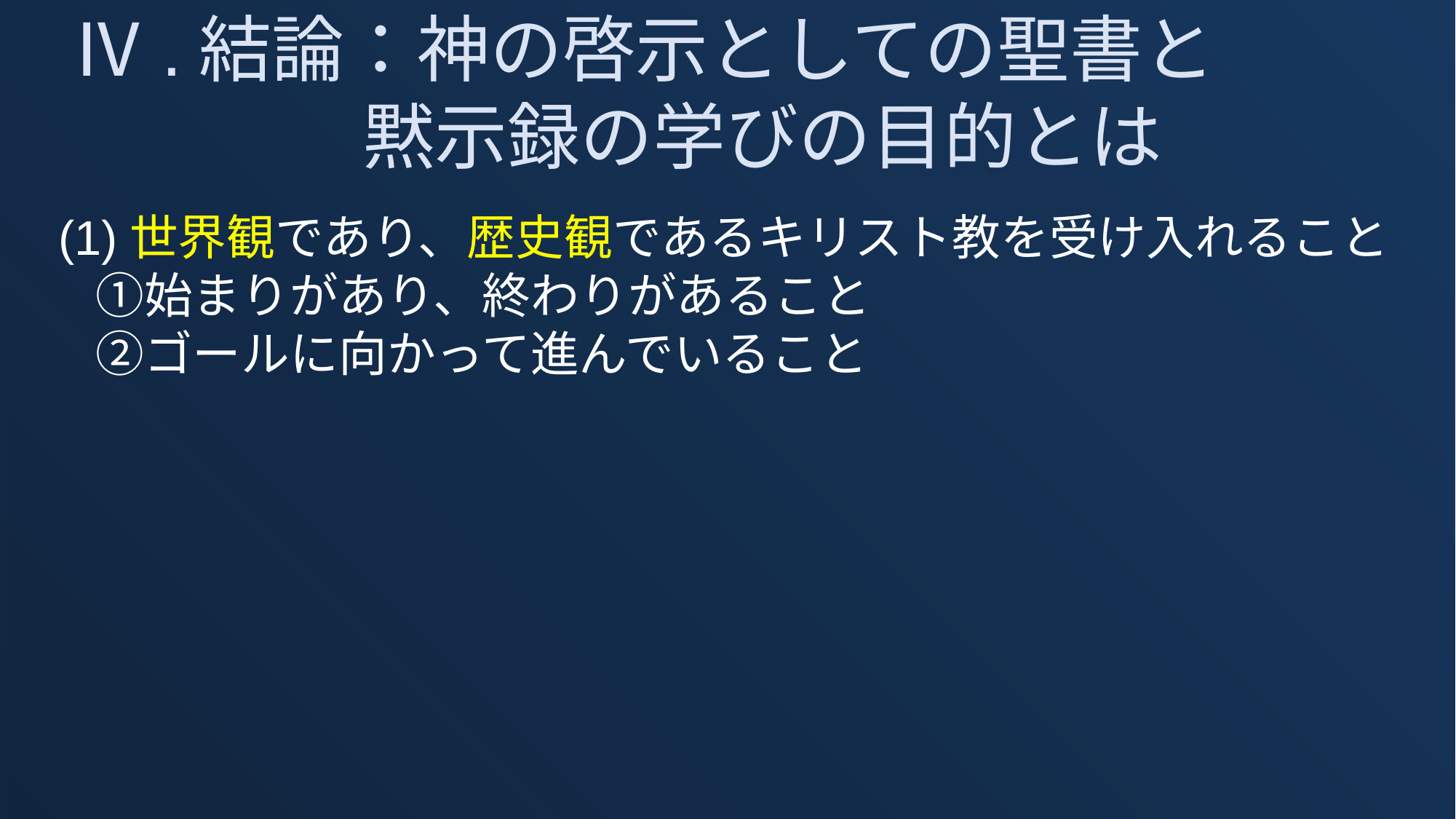

Ⅳ.結論：神の啓示としての聖書と
　　　　　黙示録の学びの目的とは

　(1)世界観であり、歴史観であるキリスト教を受け入れること
　　①始まりがあり、終わりがあること
　　②ゴールに向かって進んでいること